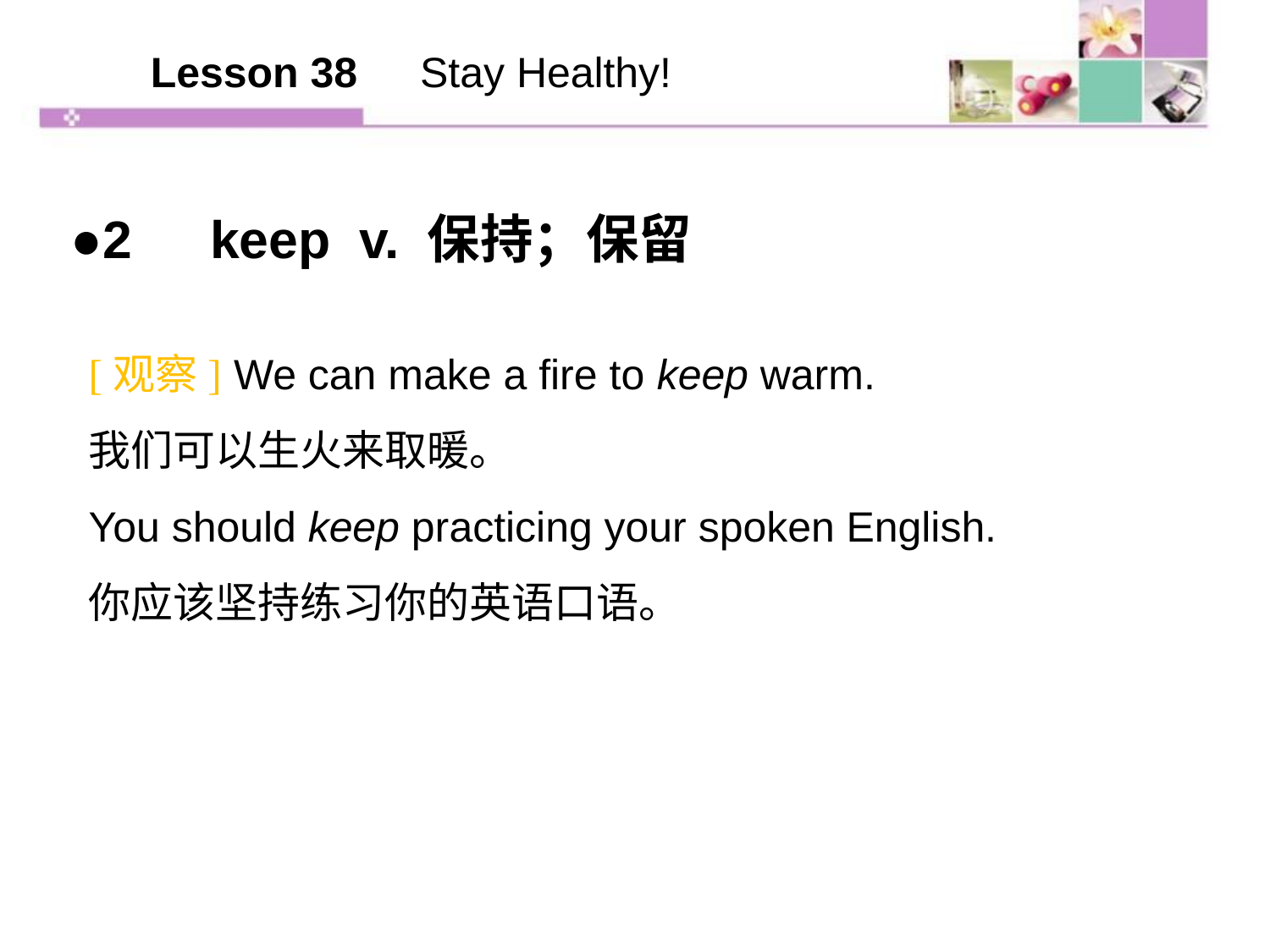

Lesson 38　Stay Healthy!
●2　keep  v. 保持；保留
[观察] We can make a fire to keep warm.
我们可以生火来取暖。
You should keep practicing your spoken English.
你应该坚持练习你的英语口语。